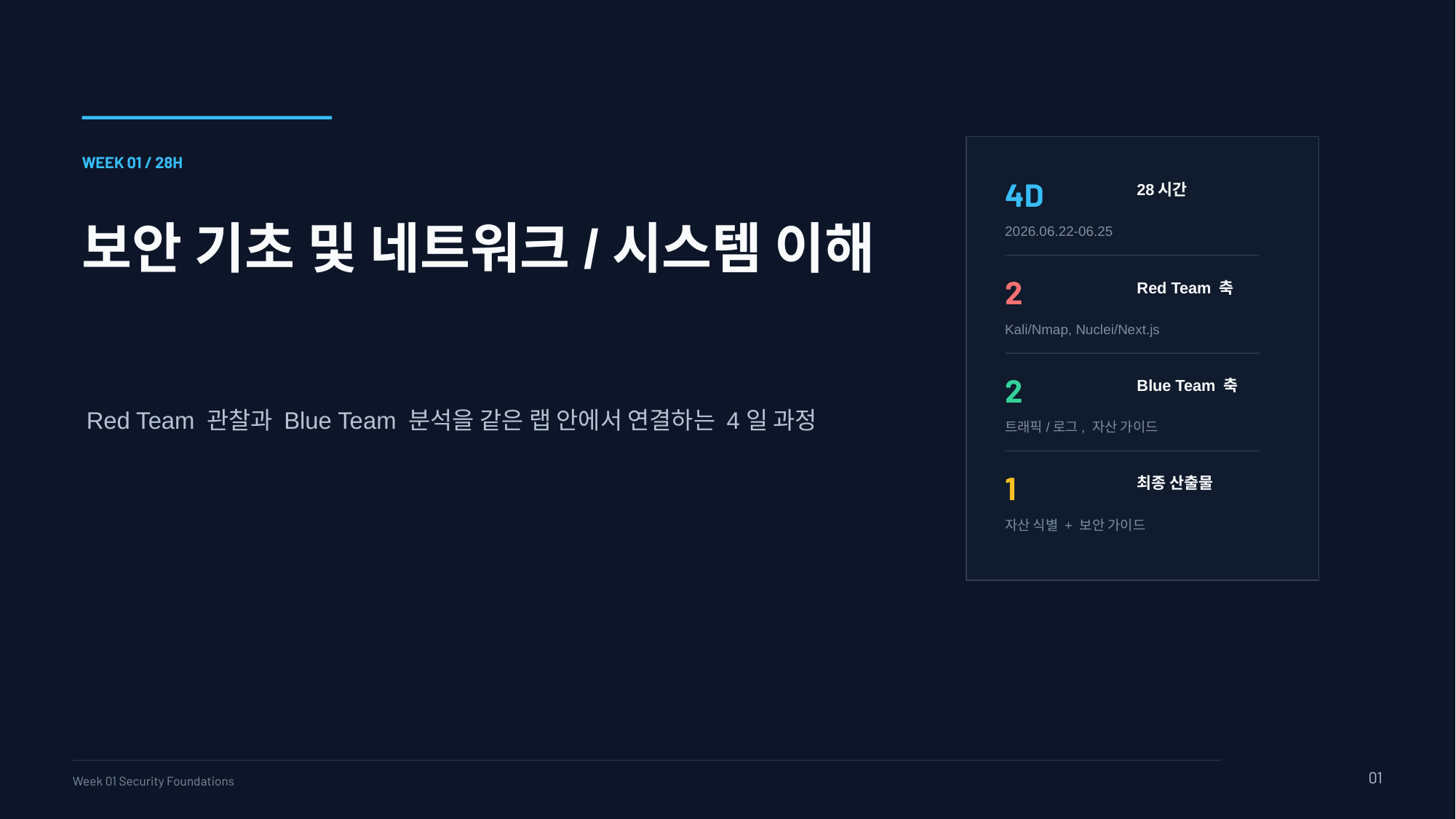

WEEK 01 / 28H
4D
28시간
보안 기초 및 네트워크/시스템 이해
2026.06.22-06.25

2
Red Team 축
Kali/Nmap, Nuclei/Next.js

2
Blue Team 축
Red Team 관찰과 Blue Team 분석을 같은 랩 안에서 연결하는 4일 과정
트래픽/로그, 자산 가이드

1
최종 산출물
자산 식별 + 보안 가이드

01
Week 01 Security Foundations